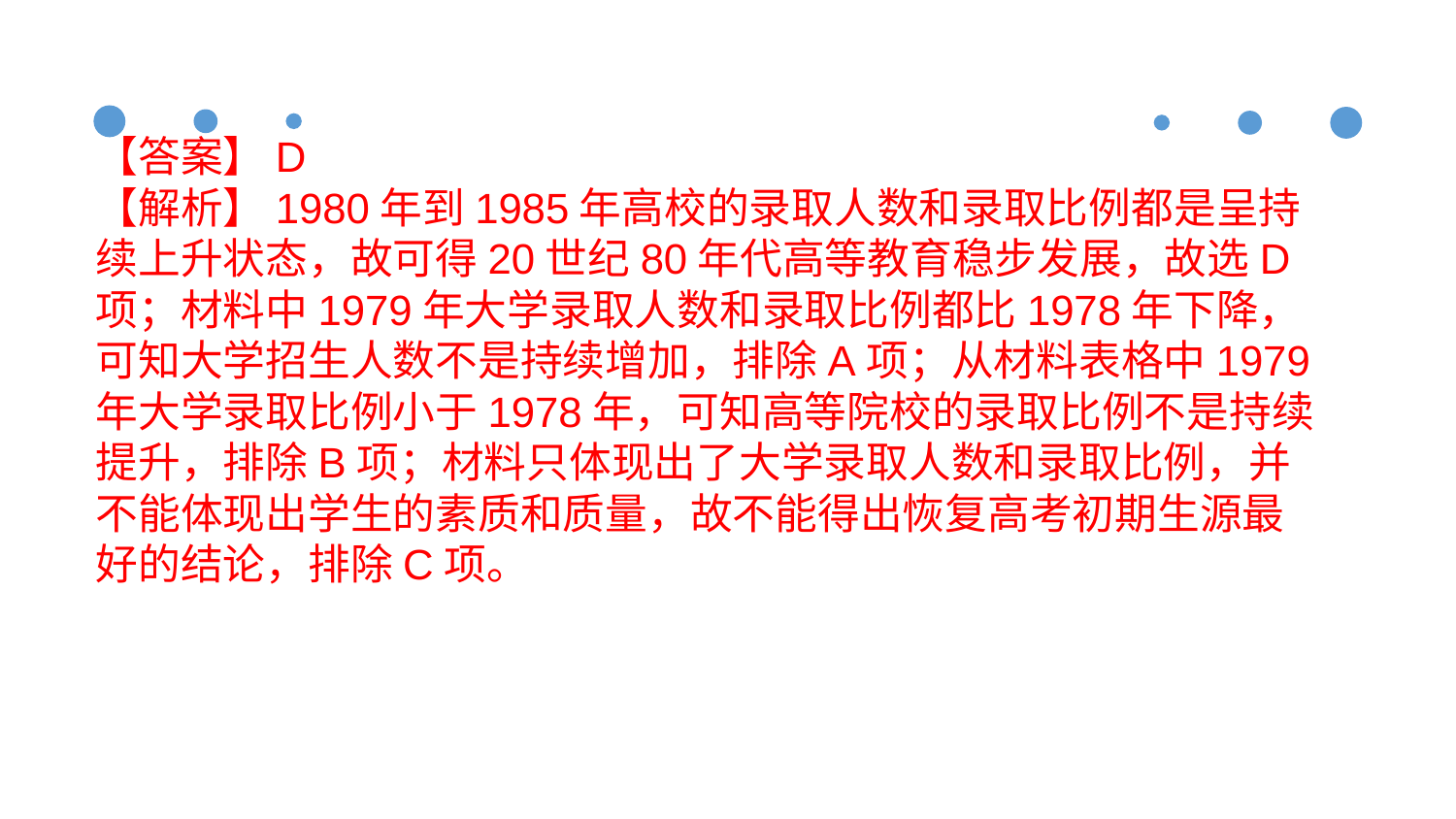

【答案】D
【解析】1980年到1985年高校的录取人数和录取比例都是呈持续上升状态，故可得20世纪80年代高等教育稳步发展，故选D项；材料中1979年大学录取人数和录取比例都比1978年下降，可知大学招生人数不是持续增加，排除A项；从材料表格中1979年大学录取比例小于1978年，可知高等院校的录取比例不是持续提升，排除B项；材料只体现出了大学录取人数和录取比例，并不能体现出学生的素质和质量，故不能得出恢复高考初期生源最好的结论，排除C项。